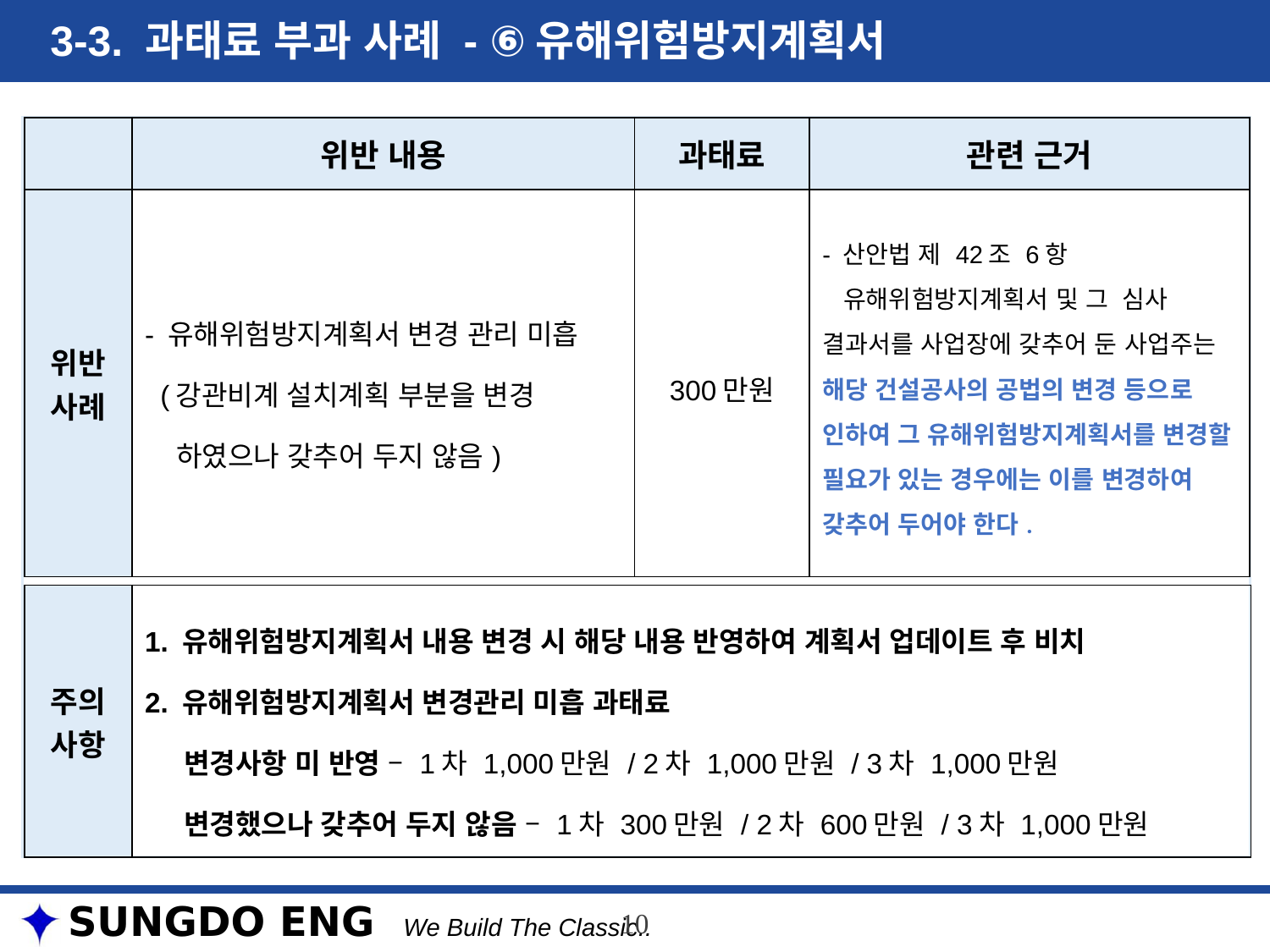

3-3. 과태료 부과 사례 - ⑥유해위험방지계획서
|  | 위반 내용 | 과태료 | 관련 근거 |
| --- | --- | --- | --- |
| 위반 사례 | - 유해위험방지계획서 변경 관리 미흡 (강관비계 설치계획 부분을 변경 하였으나 갖추어 두지 않음) | 300만원 | - 산안법 제 42조 6항 유해위험방지계획서 및 그 심사 결과서를 사업장에 갖추어 둔 사업주는 해당 건설공사의 공법의 변경 등으로 인하여 그 유해위험방지계획서를 변경할 필요가 있는 경우에는 이를 변경하여 갖추어 두어야 한다. |
| 주의 사항 | 1. 유해위험방지계획서 내용 변경 시 해당 내용 반영하여 계획서 업데이트 후 비치 2. 유해위험방지계획서 변경관리 미흡 과태료 변경사항 미 반영 – 1차 1,000만원 / 2차 1,000만원 / 3차 1,000만원 변경했으나 갖추어 두지 않음 – 1차 300만원 / 2차 600만원 / 3차 1,000만원 |
| --- | --- |
10